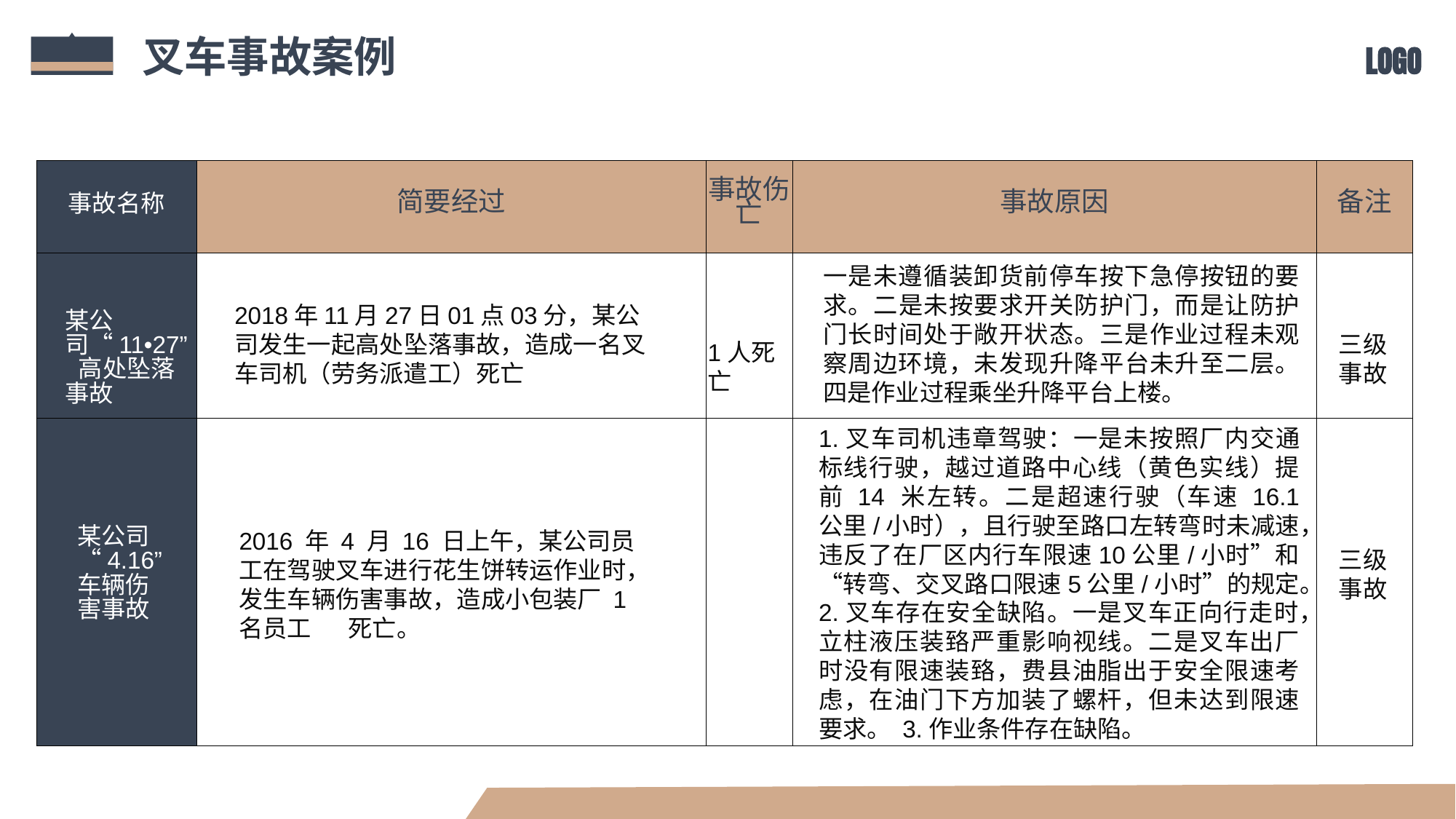

叉车事故案例
| 事故名称 | 简要经过 | 事故伤亡 | 事故原因 | 备注 |
| --- | --- | --- | --- | --- |
|  |  |  |  |  |
|  |  |  |  |  |
一是未遵循装卸货前停车按下急停按钮的要求。二是未按要求开关防护门，而是让防护门长时间处于敞开状态。三是作业过程未观察周边环境，未发现升降平台未升至二层。四是作业过程乘坐升降平台上楼。
2018年11月27日01点03分，某公司发生一起高处坠落事故，造成一名叉车司机（劳务派遣工）死亡
某公司“11•27”
	高处坠落事故
三级事故
1人死亡
1.叉车司机违章驾驶：一是未按照厂内交通标线行驶，越过道路中心线（黄色实线）提前 14 米左转。二是超速行驶（车速 16.1 公里/小时），且行驶至路口左转弯时未减速，违反了在厂区内行车限速10公里/小时”和“转弯、交叉路口限速5公里/小时”的规定。2.叉车存在安全缺陷。一是叉车正向行走时，立柱液压装臵严重影响视线。二是叉车出厂时没有限速装臵，费县油脂出于安全限速考虑，在油门下方加装了螺杆，但未达到限速要求。 3.作业条件存在缺陷。
某公司“4.16”
车辆伤害事故
2016 年 4 月 16 日上午，某公司员工在驾驶叉车进行花生饼转运作业时，发生车辆伤害事故，造成小包装厂 1 名员工	死亡。
三级事故